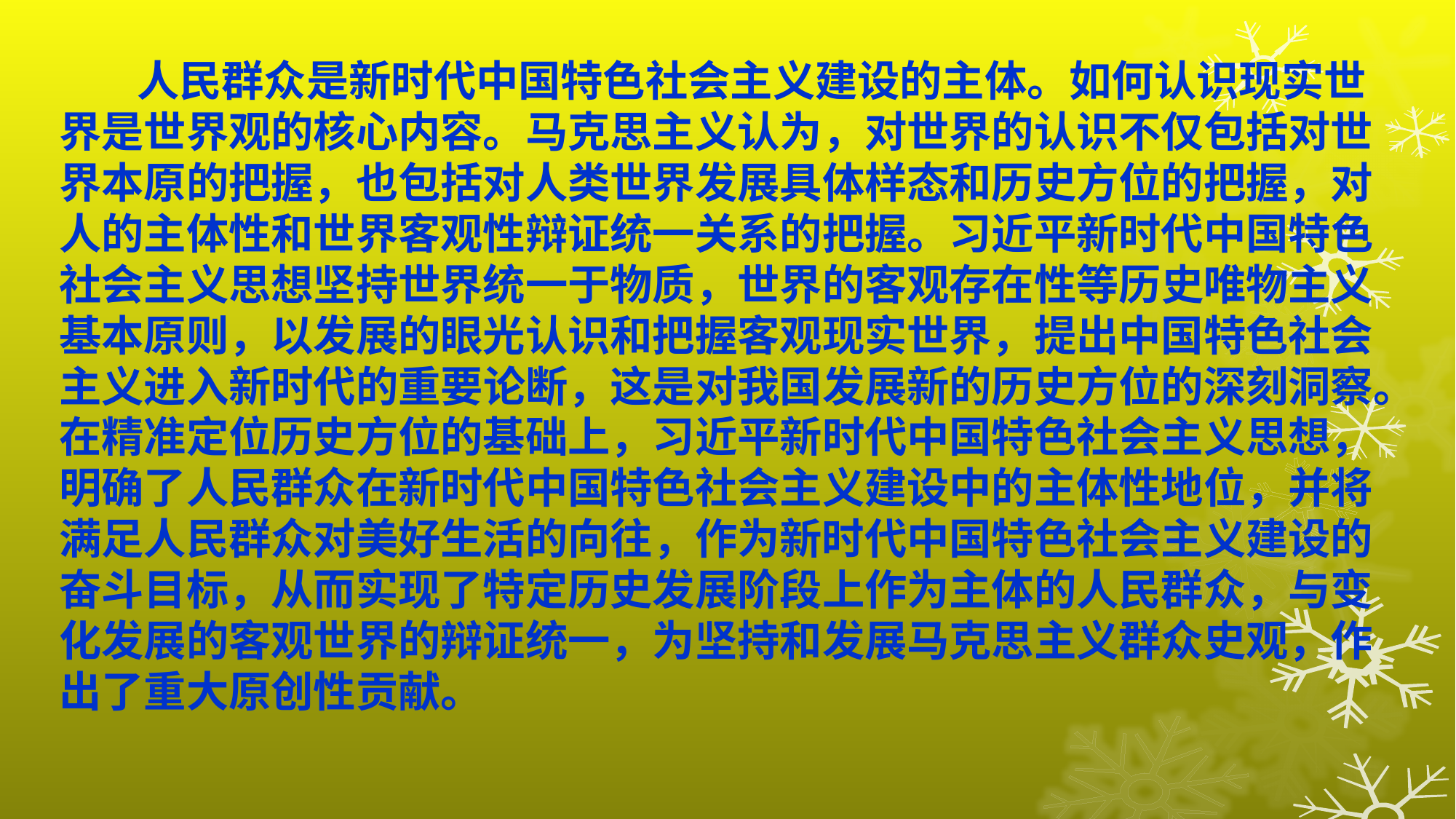

人民群众是新时代中国特色社会主义建设的主体。如何认识现实世界是世界观的核心内容。马克思主义认为，对世界的认识不仅包括对世界本原的把握，也包括对人类世界发展具体样态和历史方位的把握，对人的主体性和世界客观性辩证统一关系的把握。习近平新时代中国特色社会主义思想坚持世界统一于物质，世界的客观存在性等历史唯物主义基本原则，以发展的眼光认识和把握客观现实世界，提出中国特色社会主义进入新时代的重要论断，这是对我国发展新的历史方位的深刻洞察。在精准定位历史方位的基础上，习近平新时代中国特色社会主义思想，明确了人民群众在新时代中国特色社会主义建设中的主体性地位，并将满足人民群众对美好生活的向往，作为新时代中国特色社会主义建设的奋斗目标，从而实现了特定历史发展阶段上作为主体的人民群众，与变化发展的客观世界的辩证统一，为坚持和发展马克思主义群众史观，作出了重大原创性贡献。